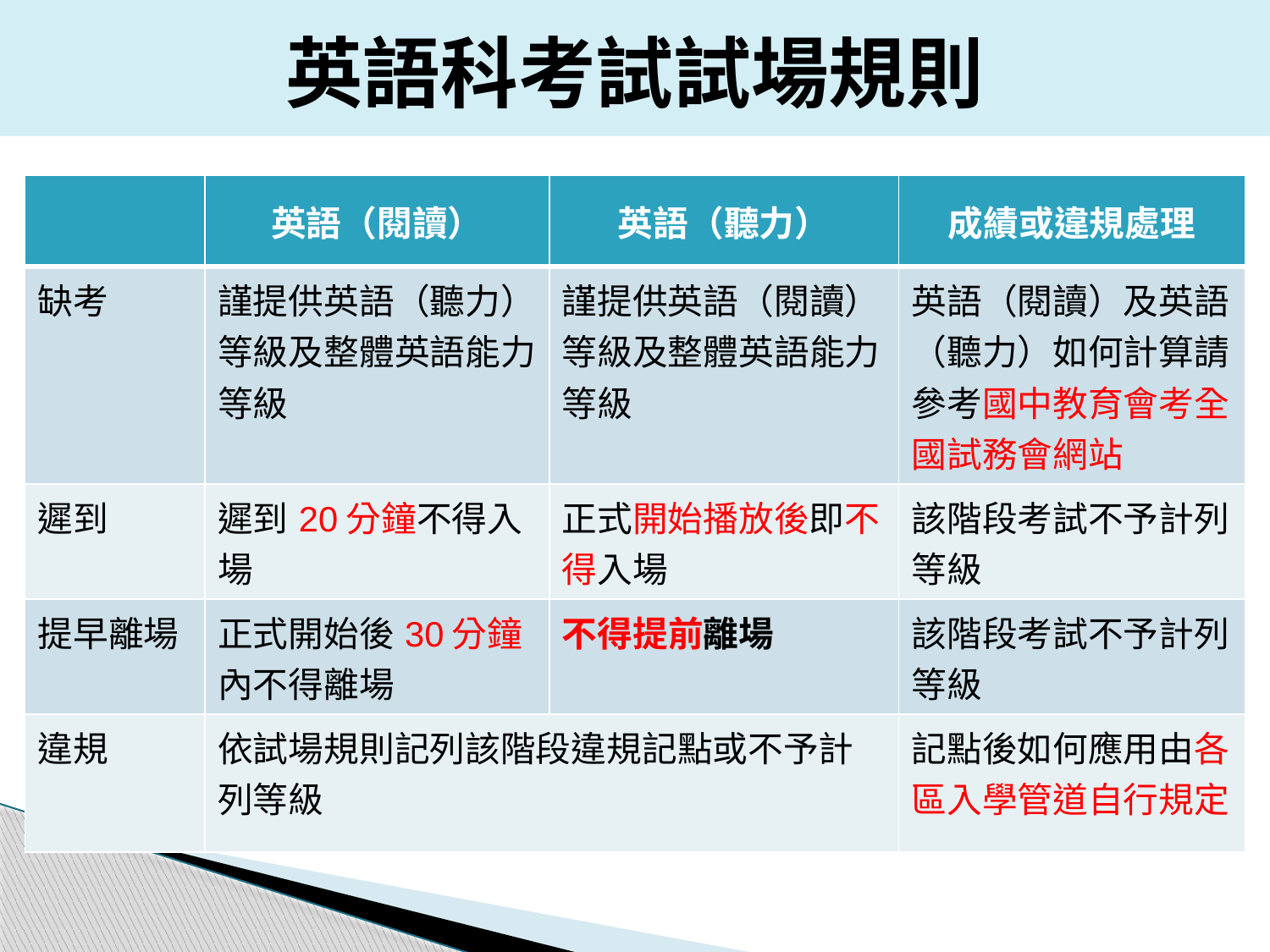

英語科考試試場規則
|  | 英語（閱讀） | 英語（聽力） | 成績或違規處理 |
| --- | --- | --- | --- |
| 缺考 | 謹提供英語（聽力）等級及整體英語能力等級 | 謹提供英語（閱讀）等級及整體英語能力等級 | 英語（閱讀）及英語（聽力）如何計算請參考國中教育會考全國試務會網站 |
| 遲到 | 遲到20分鐘不得入場 | 正式開始播放後即不得入場 | 該階段考試不予計列等級 |
| 提早離場 | 正式開始後30分鐘內不得離場 | 不得提前離場 | 該階段考試不予計列等級 |
| 違規 | 依試場規則記列該階段違規記點或不予計列等級 |  | 記點後如何應用由各區入學管道自行規定 |